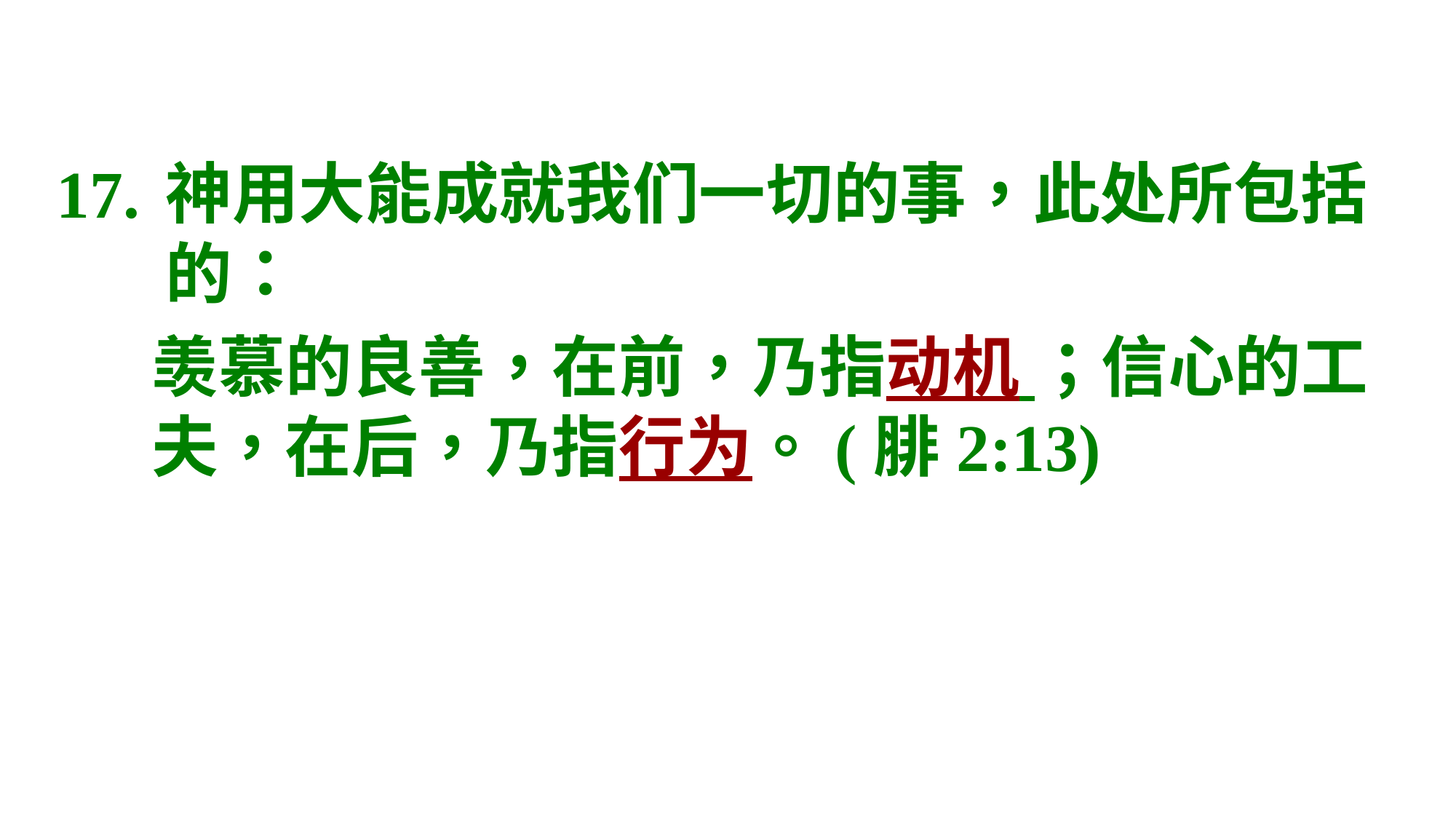

17.	神用大能成就我们一切的事，此处所包括的：
	羡慕的良善，在前，乃指动机 ；信心的工夫，在后，乃指行为。(腓2:13)